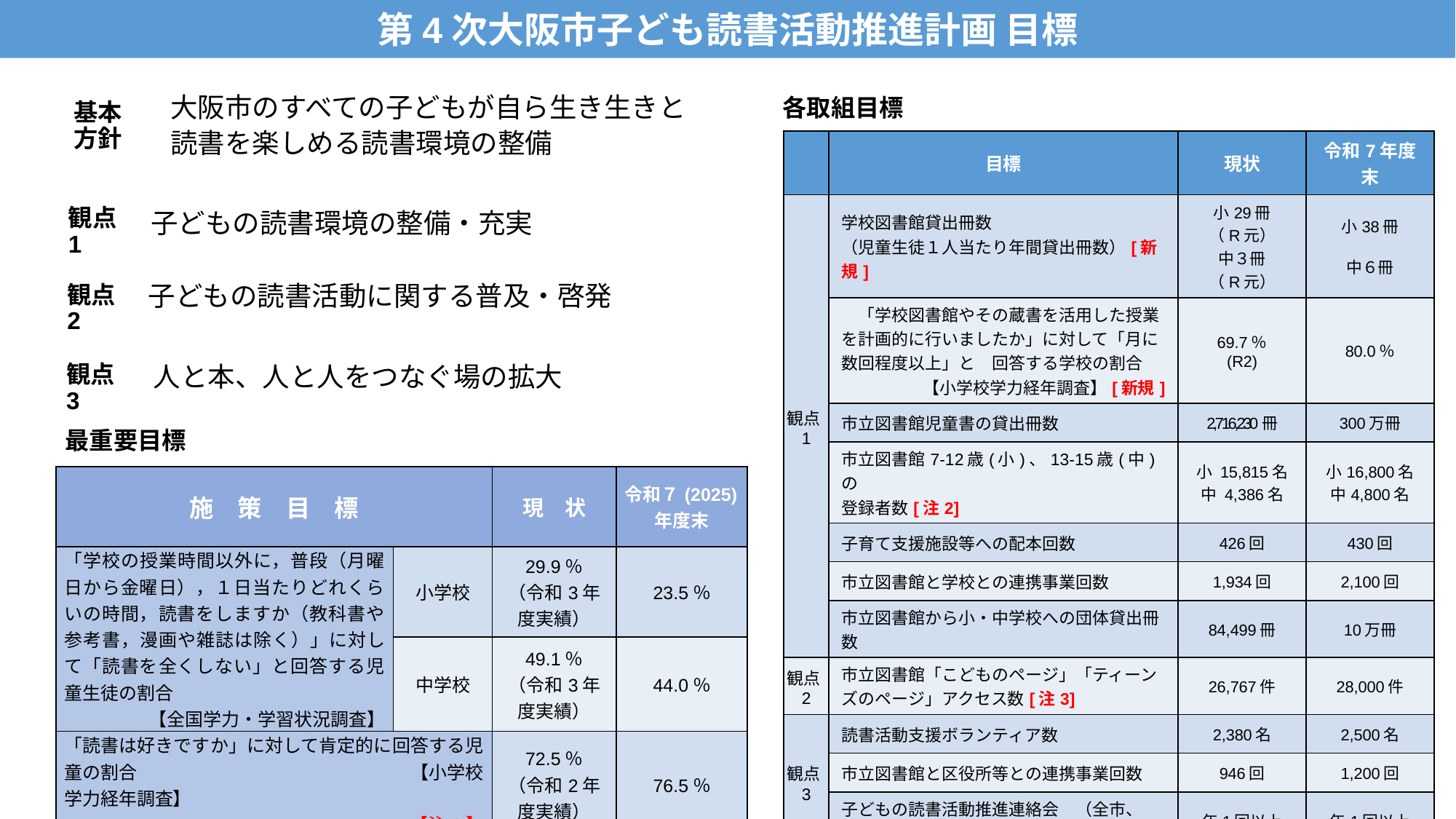

第4次大阪市子ども読書活動推進計画 目標
大阪市のすべての子どもが自ら生き生きと
読書を楽しめる読書環境の整備
各取組目標
基本方針
|  | 目標 | 現状 | 令和7年度末 |
| --- | --- | --- | --- |
| 観点1 | 学校図書館貸出冊数 （児童生徒１人当たり年間貸出冊数）[新規] | 小29冊 （R元） 中３冊 （R元） | 小38冊 中６冊 |
|  | 「学校図書館やその蔵書を活用した授業を計画的に行いましたか」に対して「月に数回程度以上」と　回答する学校の割合　 【小学校学力経年調査】[新規] | 69.7％ (R2) | 80.0％ |
|  | 市立図書館児童書の貸出冊数 | 2,716,230冊 | 300万冊 |
|  | 市立図書館7-12歳(小)、13-15歳(中)の 登録者数[注2] | 小 15,815名 中 4,386名 | 小16,800名 中4,800名 |
|  | 子育て支援施設等への配本回数 | 426回 | 430回 |
|  | 市立図書館と学校との連携事業回数 | 1,934回 | 2,100回 |
|  | 市立図書館から小・中学校への団体貸出冊数 | 84,499冊 | 10万冊 |
| 観点2 | 市立図書館「こどものページ」「ティーンズのページ」アクセス数[注3] | 26,767件 | 28,000件 |
| 観点3 | 読書活動支援ボランティア数 | 2,380名 | 2,500名 |
|  | 市立図書館と区役所等との連携事業回数 | 946回 | 1,200回 |
|  | 子どもの読書活動推進連絡会　（全市、区） | 年1回以上 | 年1回以上 |
観点1
子どもの読書環境の整備・充実
子どもの読書活動に関する普及・啓発
観点2
観点3
人と本、人と人をつなぐ場の拡大
最重要目標
| 施　策　目　標 |  | 現　状 | 令和７(2025)年度末 |
| --- | --- | --- | --- |
| 「学校の授業時間以外に，普段（月曜日から金曜日），１日当たりどれくらいの時間，読書をしますか（教科書や参考書，漫画や雑誌は除く）」に対して「読書を全くしない」と回答する児童生徒の割合 【全国学力・学習状況調査】 | 小学校 | 29.9％ （令和3年度実績） | 23.5％ |
|  | 中学校 | 49.1％ （令和3年度実績） | 44.0％ |
| 「読書は好きですか」に対して肯定的に回答する児童の割合　　　　　　　　　　　　　　　【小学校学力経年調査】 【注1】 |  | 72.5％ （令和2年度実績） | 76.5％ |
※注1～3は第3次計画からの変更点。
[注1]…対象を「全国学力・学習状況調査」から「小学校学力経年調査」に変更
[注2]…13-19歳としていた対象登録者を小、中ごとに変更
[注3]…「こどものページ」を追加